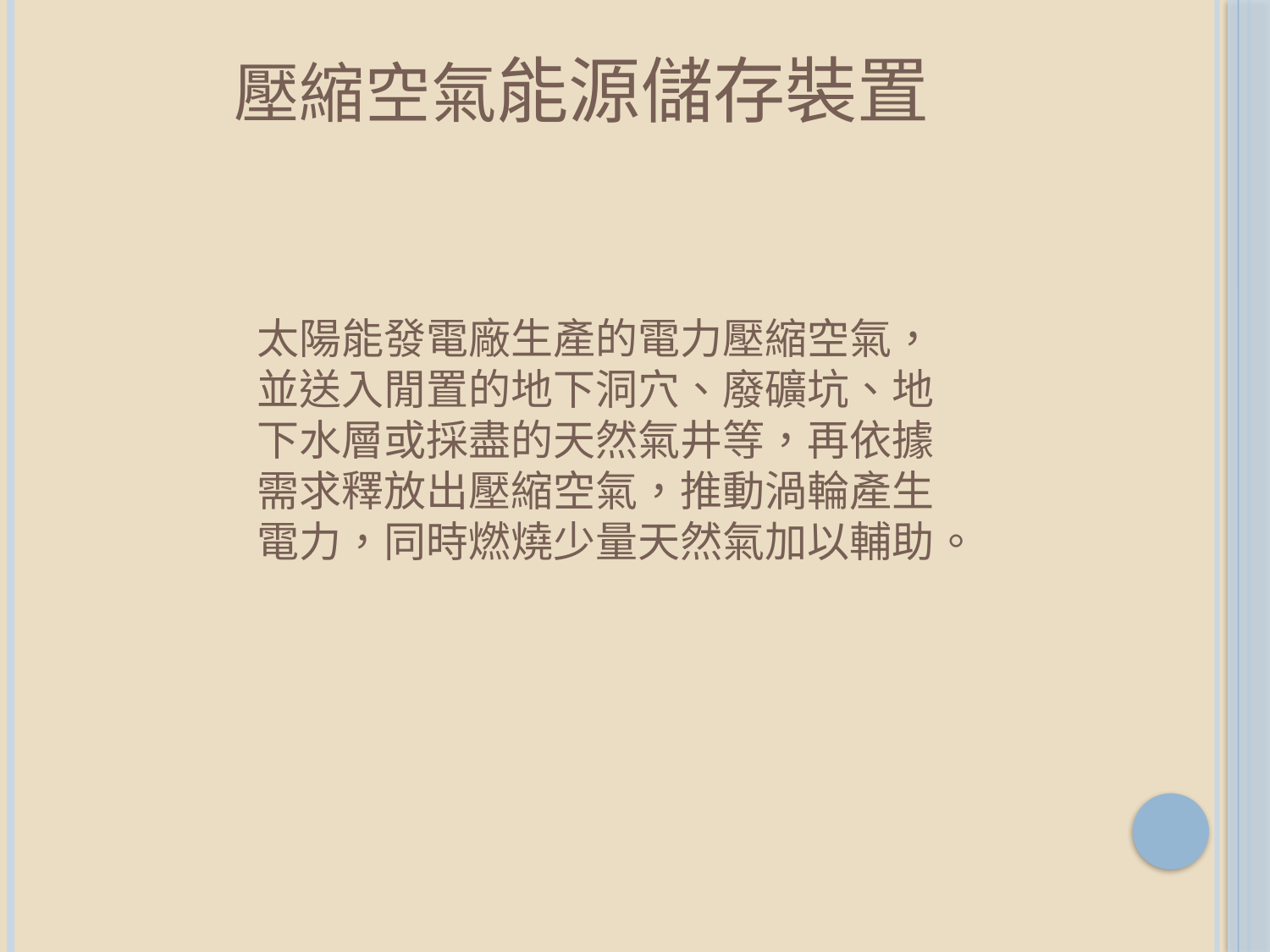

# 壓縮空氣能源儲存裝置
太陽能發電廠生產的電力壓縮空氣，並送入閒置的地下洞穴、廢礦坑、地下水層或採盡的天然氣井等，再依據需求釋放出壓縮空氣，推動渦輪產生電力，同時燃燒少量天然氣加以輔助。